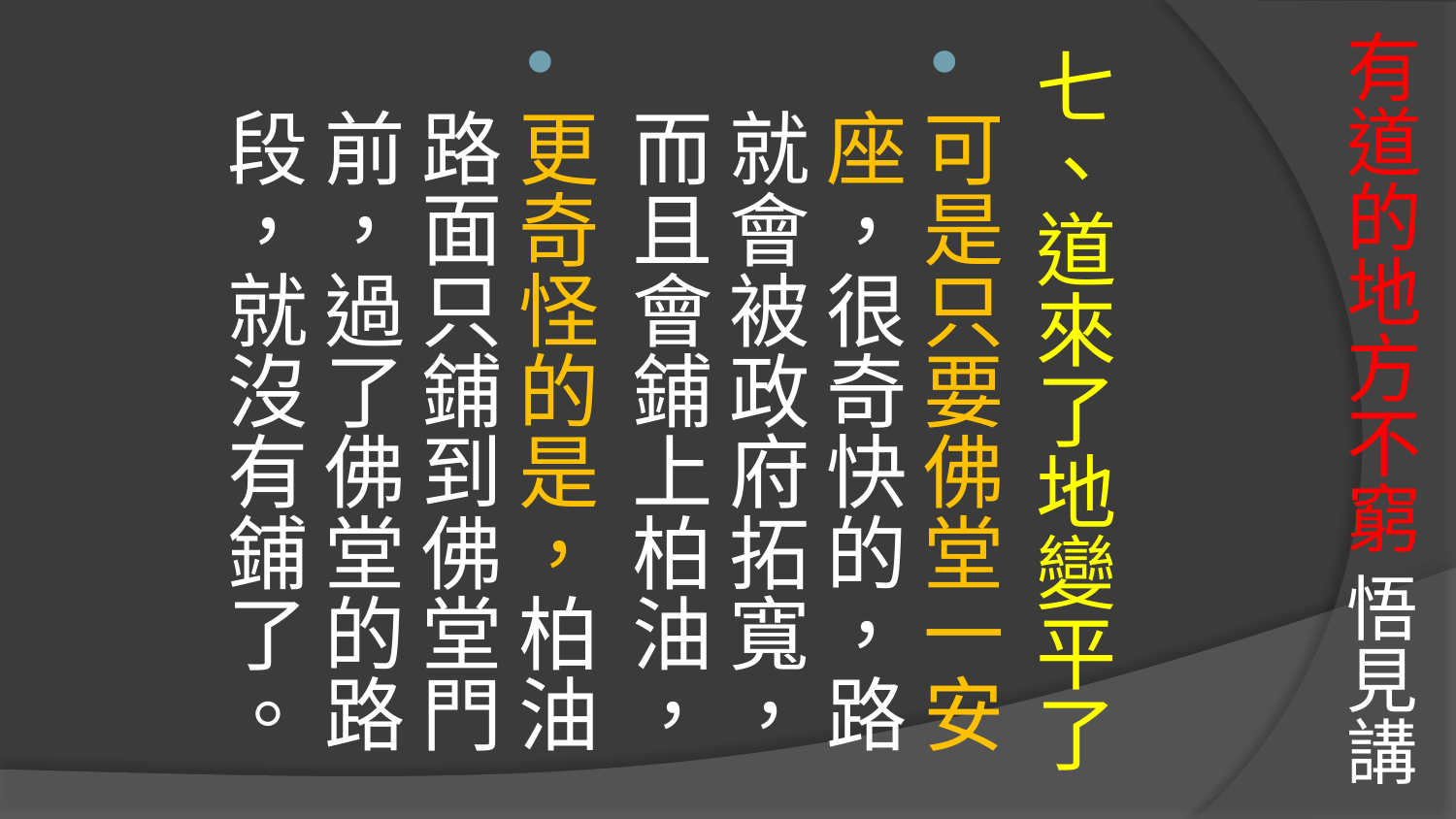

# 有道的地方不窮 悟見講
七、道來了地變平了
可是只要佛堂一安座，很奇快的，路就會被政府拓寬，而且會鋪上柏油，
更奇怪的是，柏油路面只鋪到佛堂門前，過了佛堂的路段，就沒有鋪了。